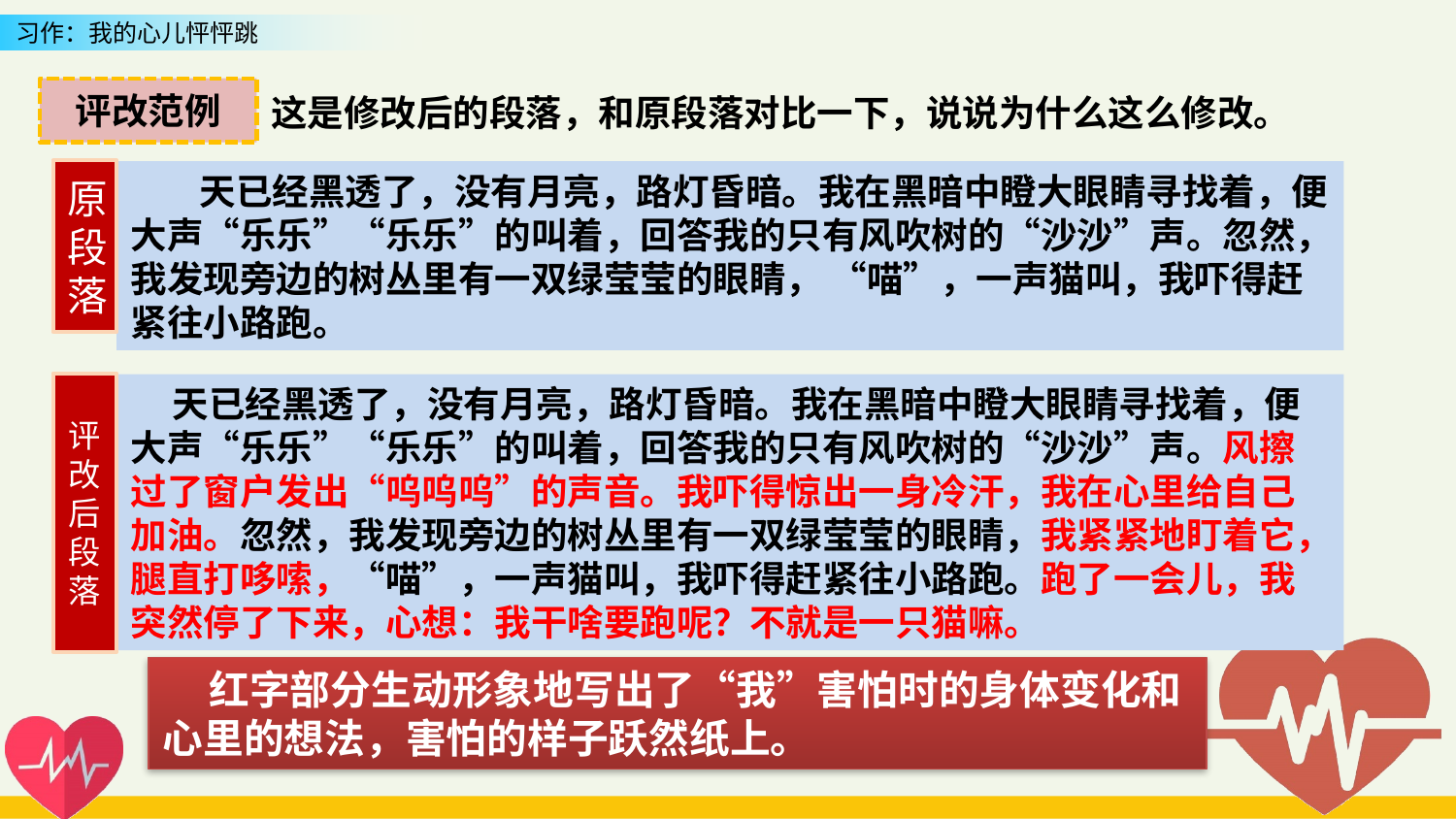

评改范例
这是修改后的段落，和原段落对比一下，说说为什么这么修改。
原段落
　　天已经黑透了，没有月亮，路灯昏暗。我在黑暗中瞪大眼睛寻找着，便大声“乐乐”“乐乐”的叫着，回答我的只有风吹树的“沙沙”声。忽然，我发现旁边的树丛里有一双绿莹莹的眼睛， “喵”，一声猫叫，我吓得赶紧往小路跑。
    天已经黑透了，没有月亮，路灯昏暗。我在黑暗中瞪大眼睛寻找着，便大声“乐乐”“乐乐”的叫着，回答我的只有风吹树的“沙沙”声。风擦过了窗户发出“呜呜呜”的声音。我吓得惊出一身冷汗，我在心里给自己加油。忽然，我发现旁边的树丛里有一双绿莹莹的眼睛，我紧紧地盯着它，腿直打哆嗦，“喵”，一声猫叫，我吓得赶紧往小路跑。跑了一会儿，我突然停了下来，心想：我干啥要跑呢？不就是一只猫嘛。
评改后段落
    红字部分生动形象地写出了“我”害怕时的身体变化和心里的想法，害怕的样子跃然纸上。